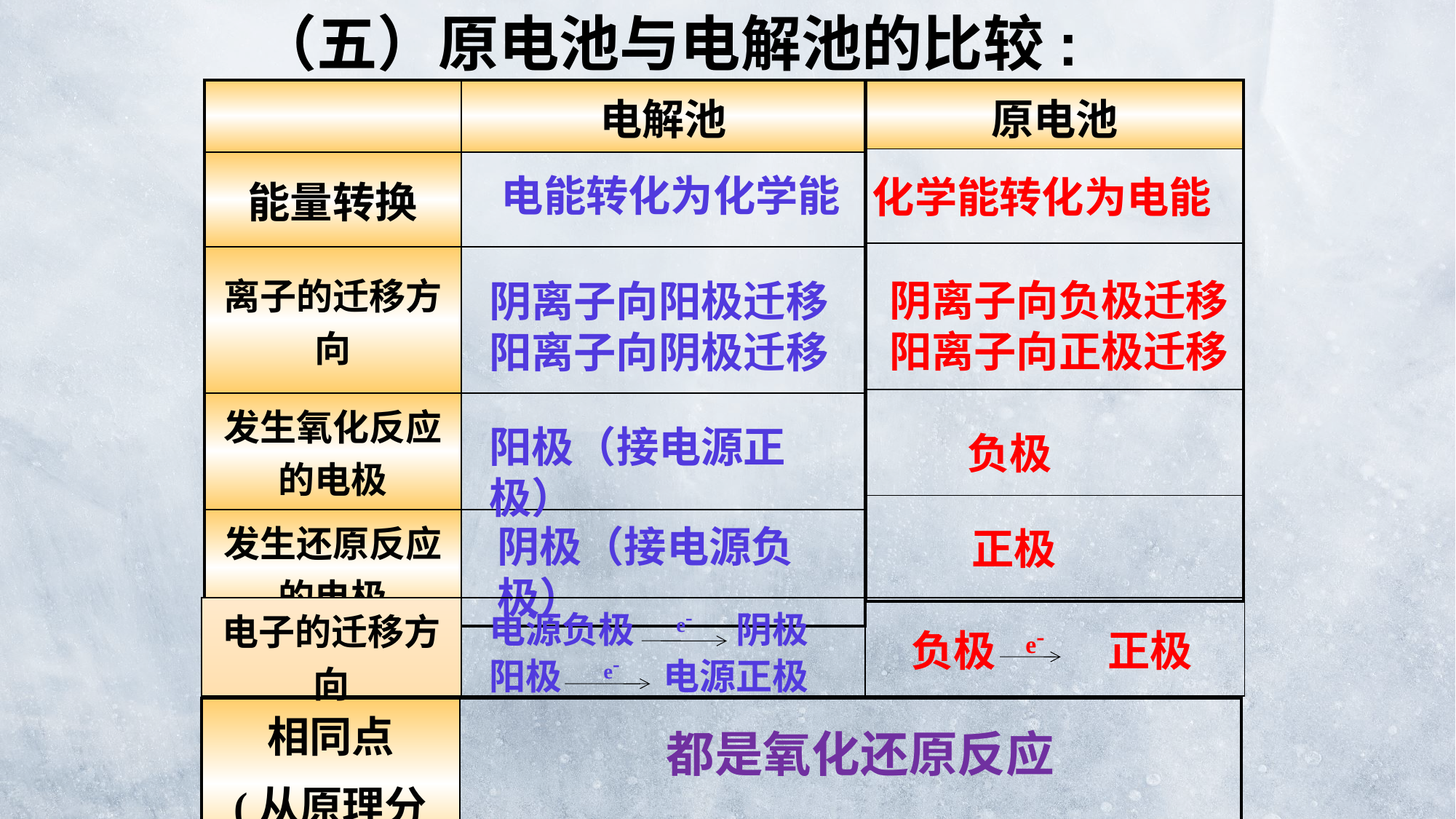

（五）原电池与电解池的比较:
|  | 电解池 |
| --- | --- |
| 能量转换 |  |
| 离子的迁移方向 |  |
| 发生氧化反应的电极 |  |
| 发生还原反应的电极 |  |
| 原电池 |
| --- |
|  |
|  |
|  |
|  |
电能转化为化学能
化学能转化为电能
阴离子向负极迁移
阳离子向正极迁移
阴离子向阳极迁移
阳离子向阴极迁移
阳极（接电源正极）
负极
阴极（接电源负极）
正极
| 电子的迁移方向 |  |  |
| --- | --- | --- |
电源负极    e-    阴极
阳极    e-    电源正极
负极  e-     正极

| 相同点 (从原理分析) |  |
| --- | --- |
都是氧化还原反应